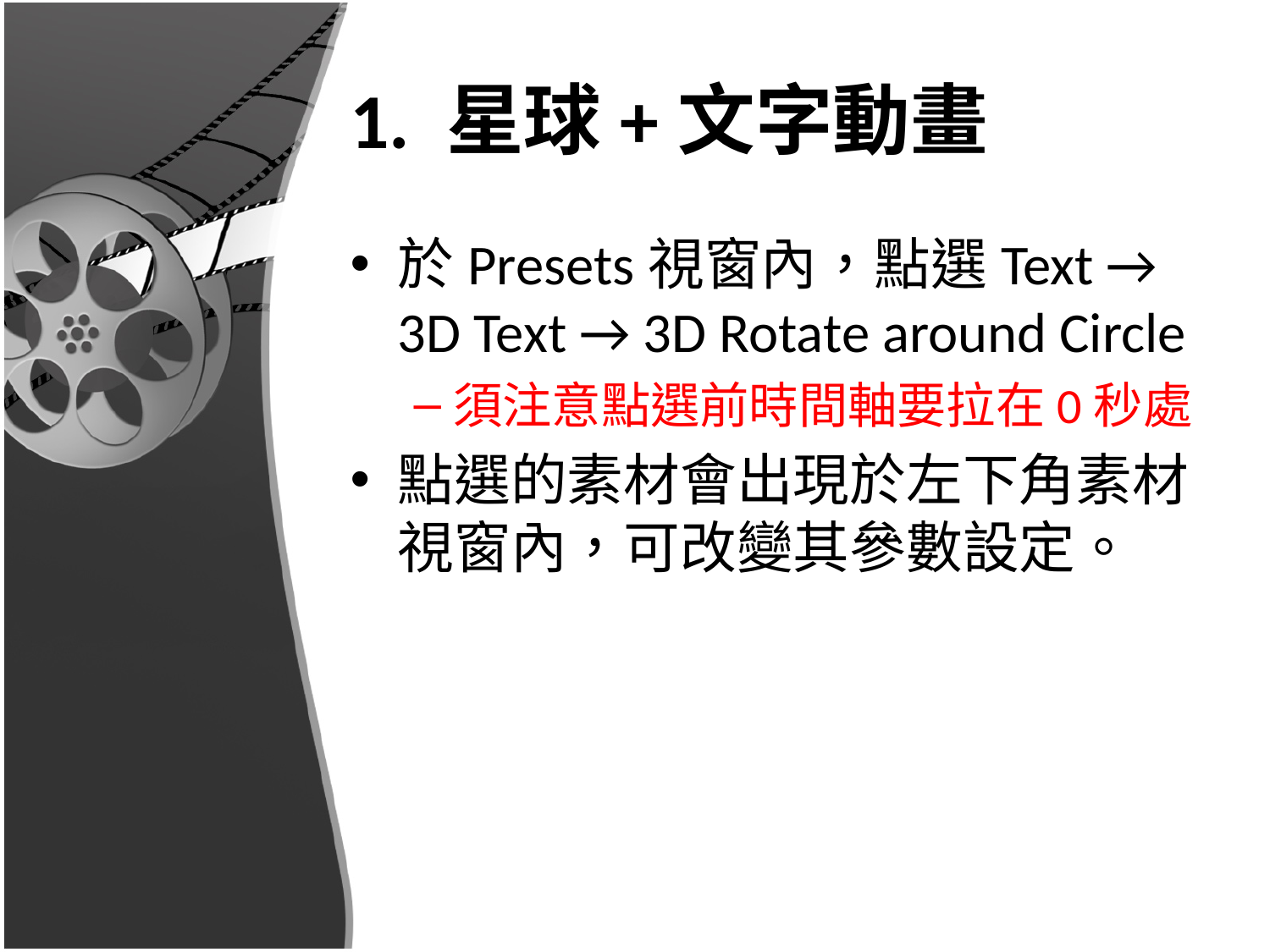

# 1. 星球+文字動畫
於Presets視窗內，點選Text → 3D Text → 3D Rotate around Circle
須注意點選前時間軸要拉在0秒處
點選的素材會出現於左下角素材視窗內，可改變其參數設定。